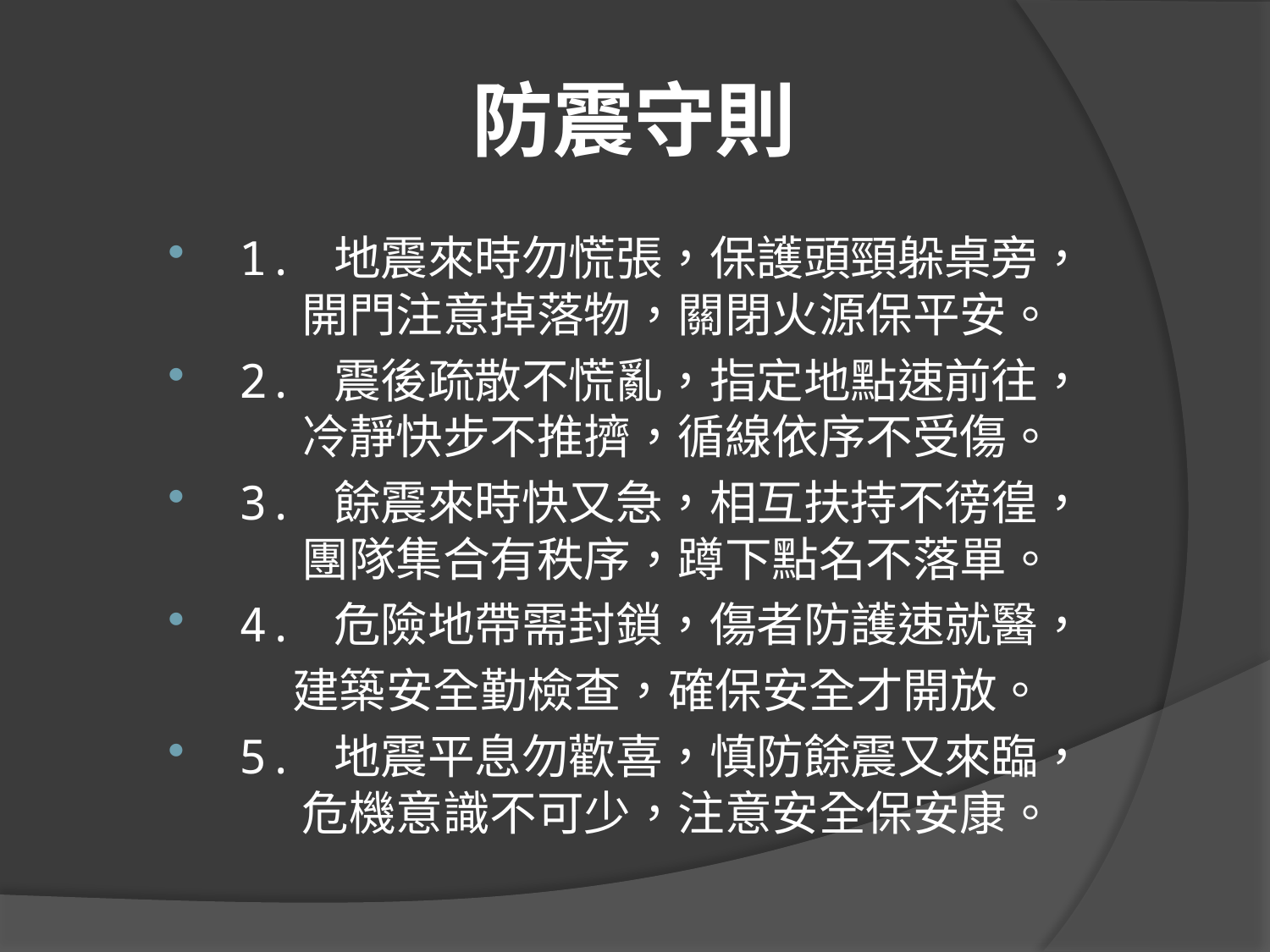

# 防震守則
1. 地震來時勿慌張，保護頭頸躲桌旁，
   開門注意掉落物，關閉火源保平安。
2. 震後疏散不慌亂，指定地點速前往，
   冷靜快步不推擠，循線依序不受傷。
3. 餘震來時快又急，相互扶持不徬徨，
   團隊集合有秩序，蹲下點名不落單。
4. 危險地帶需封鎖，傷者防護速就醫，
     建築安全勤檢查，確保安全才開放。
5. 地震平息勿歡喜，慎防餘震又來臨，
   危機意識不可少，注意安全保安康。